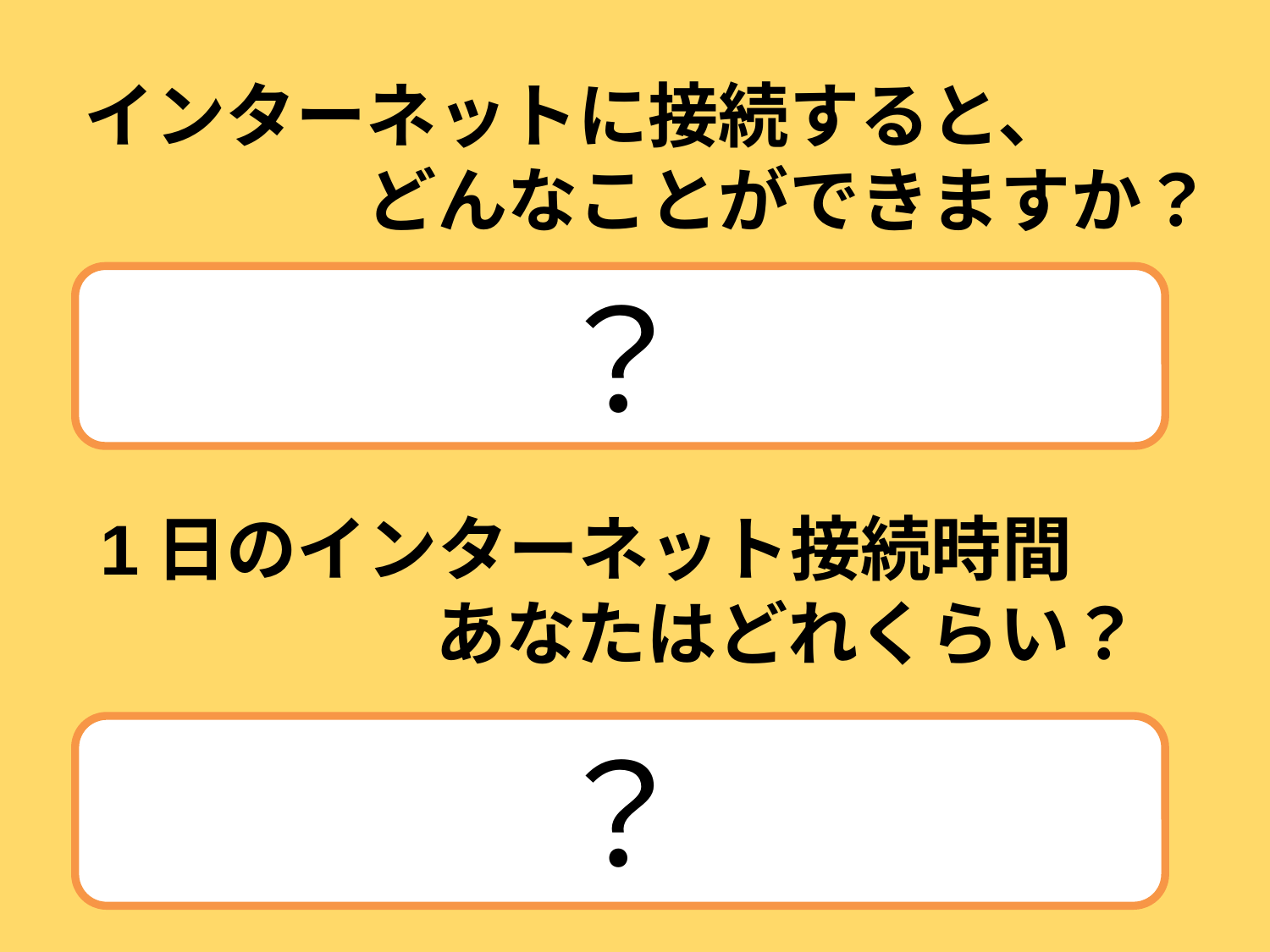

インターネットに接続すると、
　　　　どんなことができますか？
？
# 1日のインターネット接続時間 　　　　　　あなたはどれくらい？
？